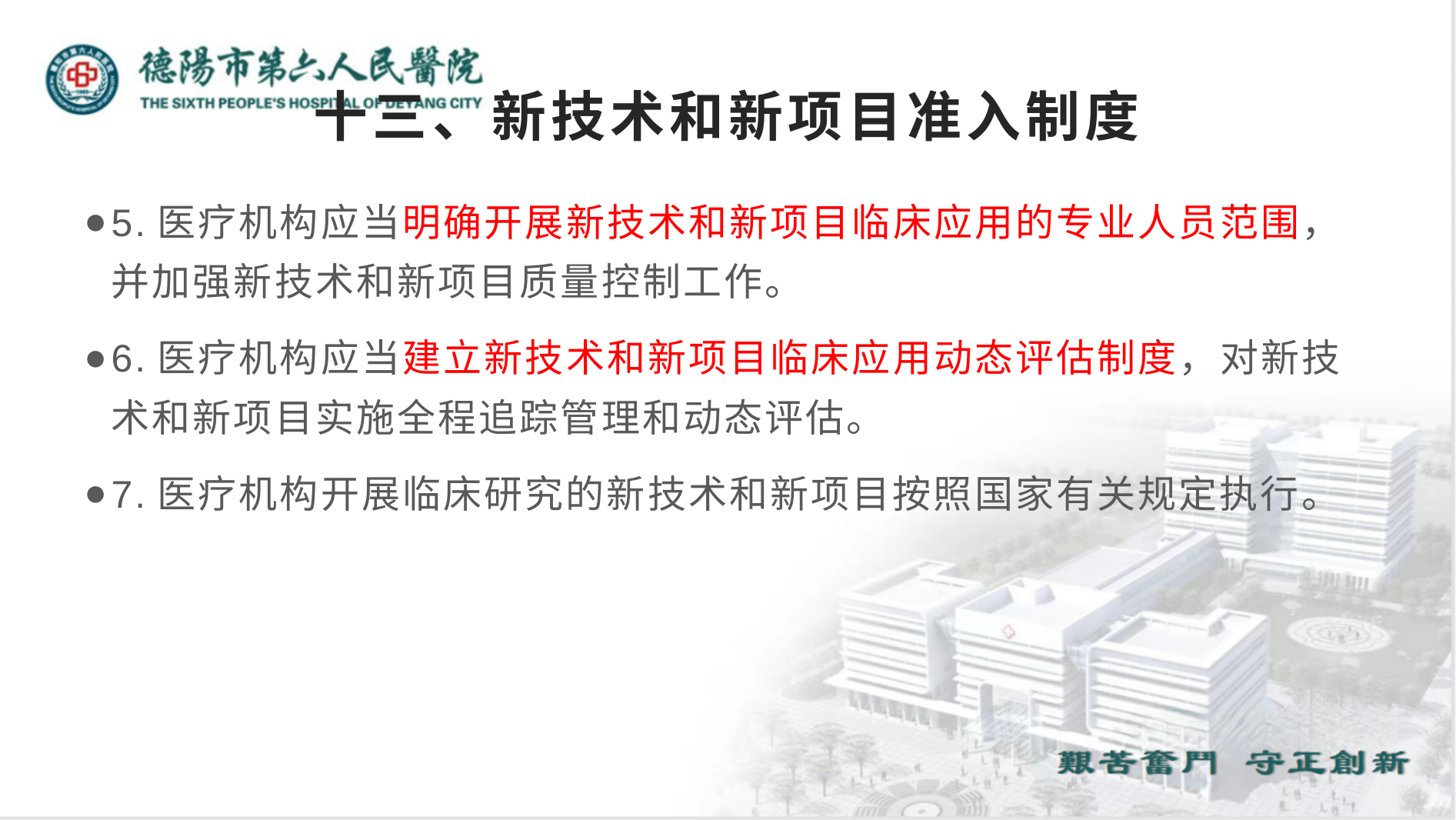

# 十三、新技术和新项目准入制度
5.医疗机构应当明确开展新技术和新项目临床应用的专业人员范围，并加强新技术和新项目质量控制工作。
6.医疗机构应当建立新技术和新项目临床应用动态评估制度，对新技术和新项目实施全程追踪管理和动态评估。
7.医疗机构开展临床研究的新技术和新项目按照国家有关规定执行。